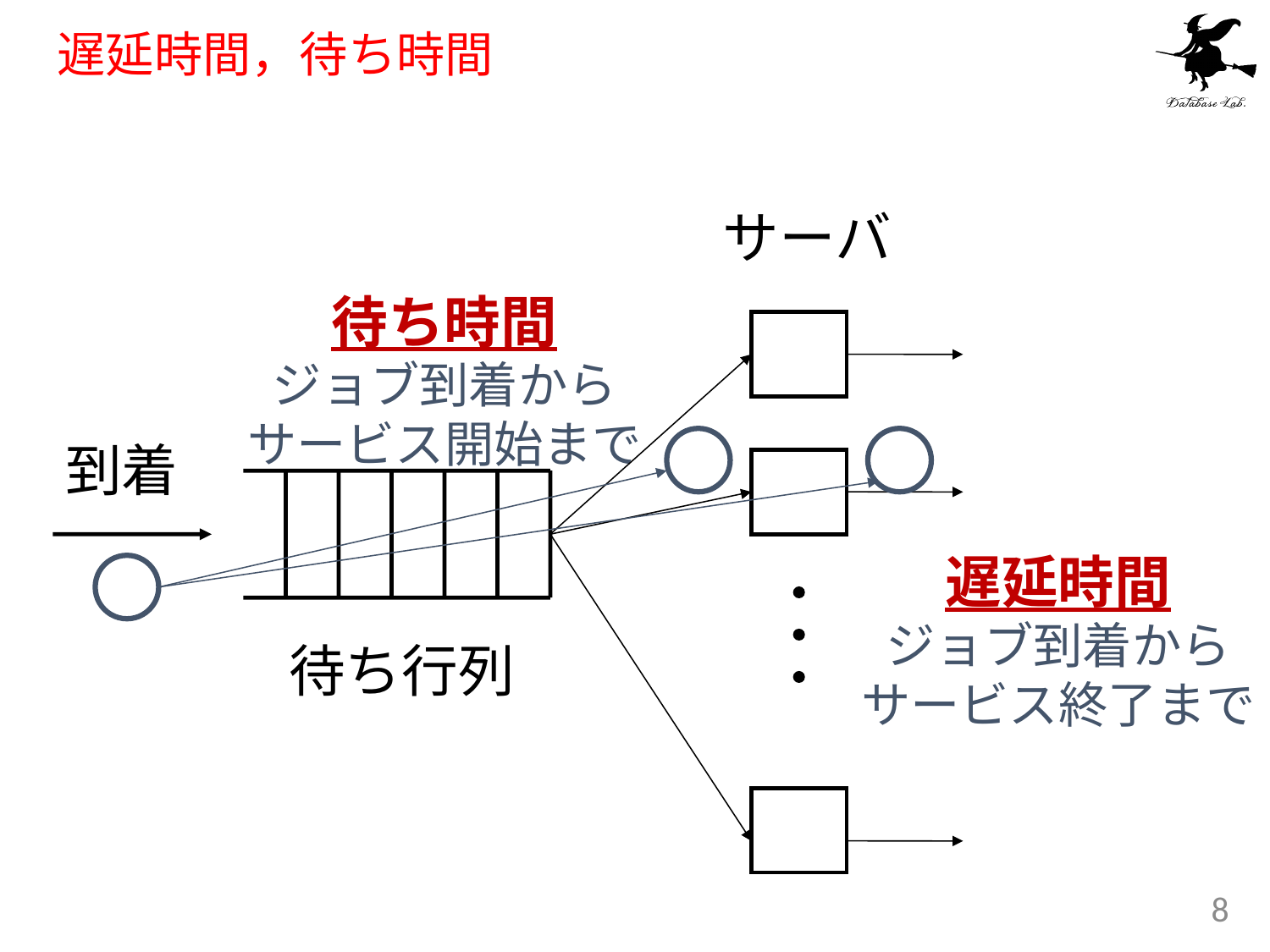

# 遅延時間，待ち時間
サーバ

到着

待ち行列

待ち時間
ジョブ到着から
サービス開始まで

遅延時間
ジョブ到着から
サービス終了まで

8